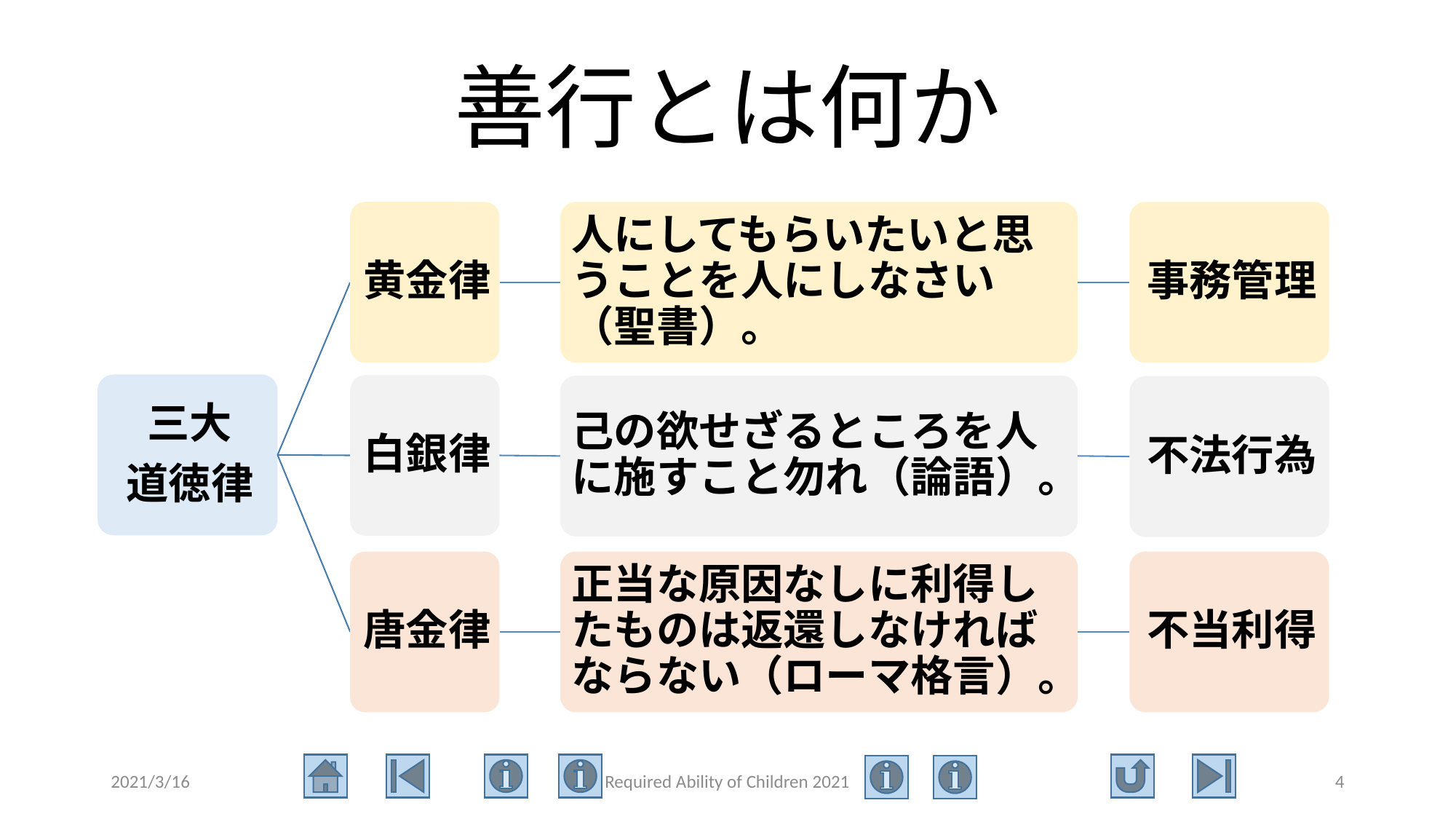

# 善行とは何か
三大
道徳律

黄金律

人にしてもらいたいと思うことを人にしなさい（聖書）。

事務管理

白銀律

己の欲せざるところを人に施すこと勿れ（論語）。

不法行為

唐金律

正当な原因なしに利得したものは返還しなければならない（ローマ格言）。

不当利得
2021/3/16
Required Ability of Children 2021
4